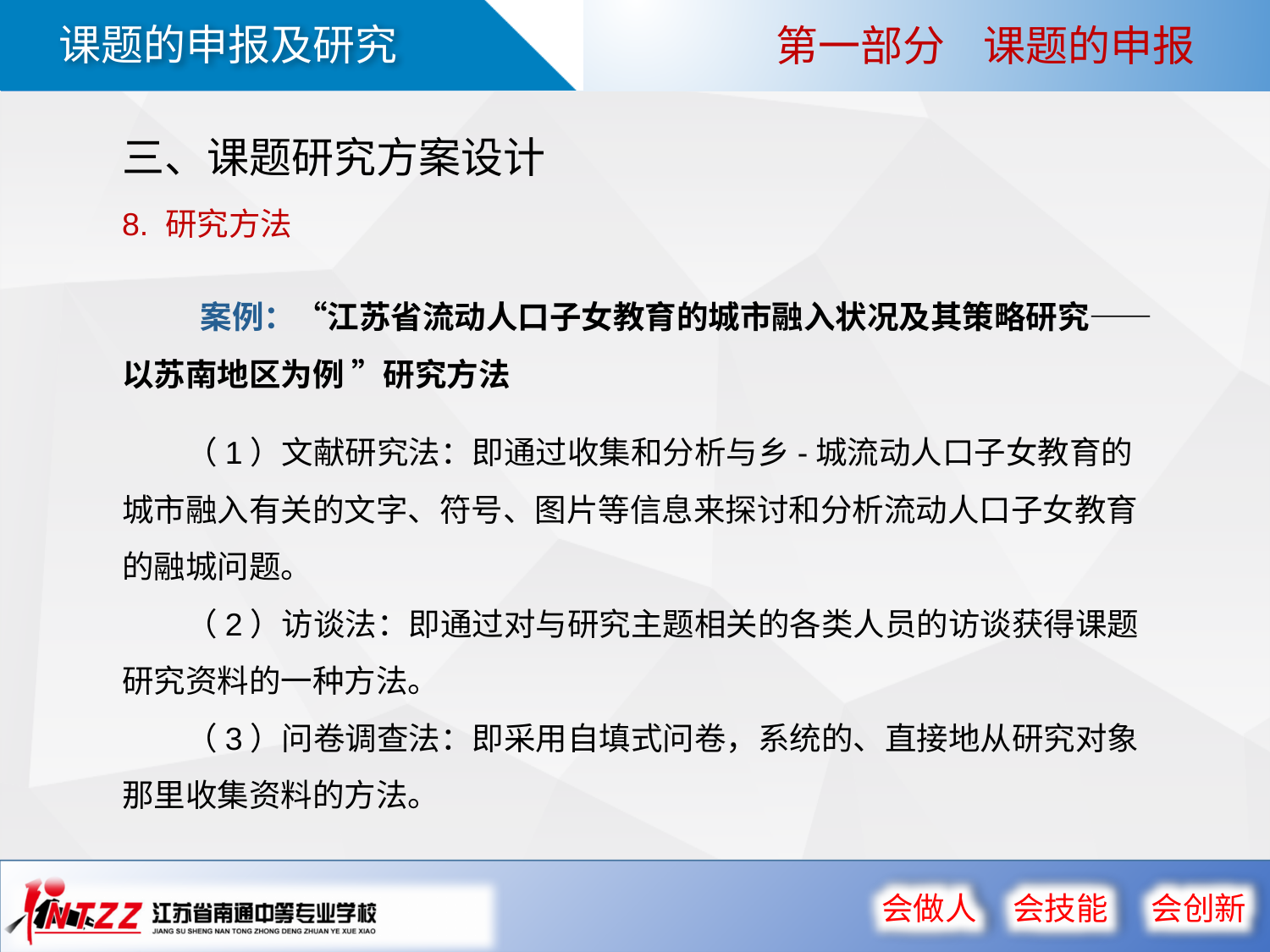

第一部分    课题的申报
三、课题研究方案设计
8. 研究方法
 案例：“江苏省流动人口子女教育的城市融入状况及其策略研究——以苏南地区为例 ”研究方法
（1）文献研究法：即通过收集和分析与乡-城流动人口子女教育的城市融入有关的文字、符号、图片等信息来探讨和分析流动人口子女教育的融城问题。
（2）访谈法：即通过对与研究主题相关的各类人员的访谈获得课题研究资料的一种方法。
（3）问卷调查法：即采用自填式问卷，系统的、直接地从研究对象那里收集资料的方法。